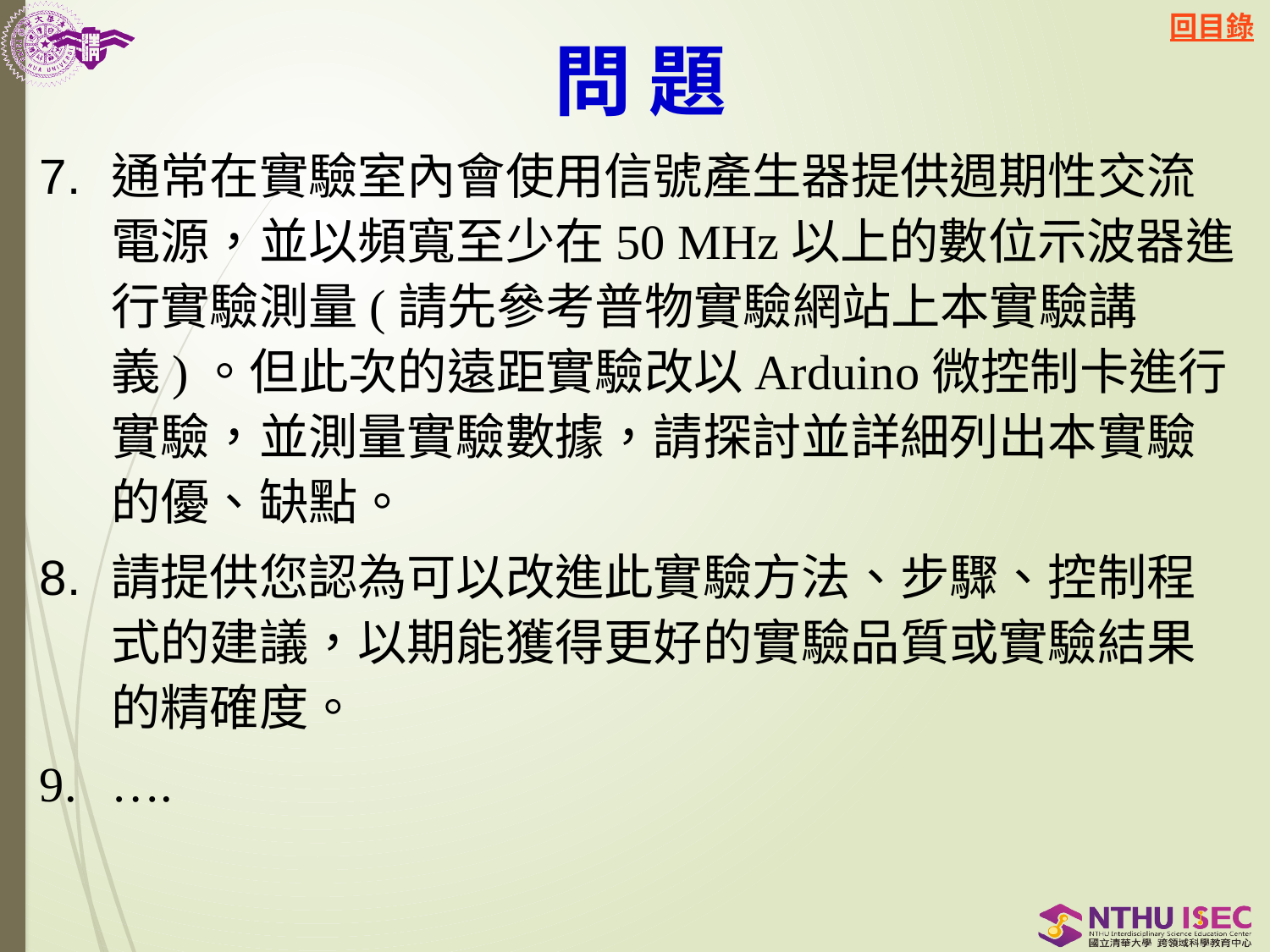

# 問 題
通常在實驗室內會使用信號產生器提供週期性交流電源，並以頻寬至少在50 MHz以上的數位示波器進行實驗測量(請先參考普物實驗網站上本實驗講義)。但此次的遠距實驗改以Arduino微控制卡進行實驗，並測量實驗數據，請探討並詳細列出本實驗的優、缺點。
請提供您認為可以改進此實驗方法、步驟、控制程式的建議，以期能獲得更好的實驗品質或實驗結果的精確度。
….